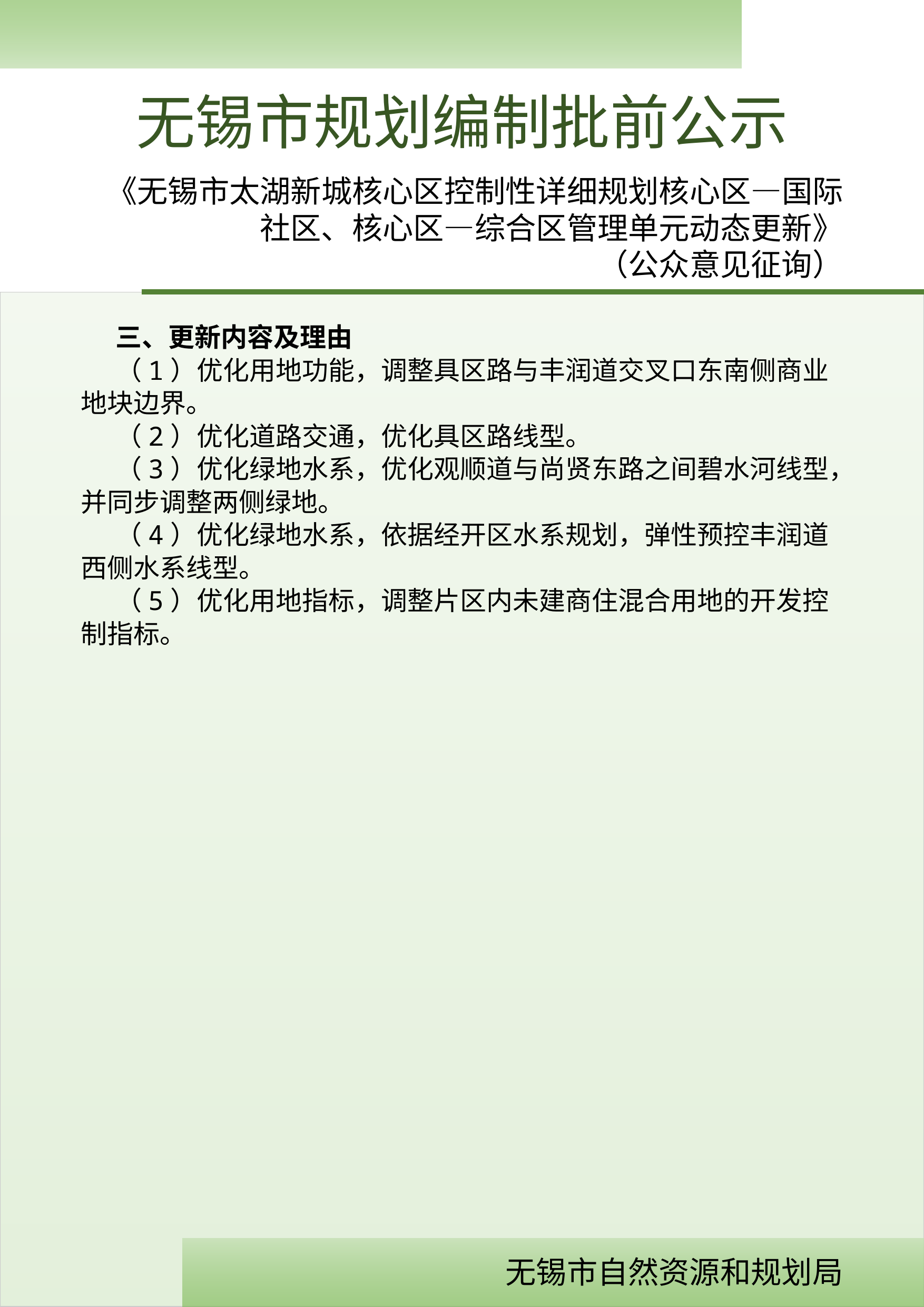

《无锡市太湖新城核心区控制性详细规划核心区—国际社区、核心区—综合区管理单元动态更新》
（公众意见征询）
三、更新内容及理由
（1）优化用地功能，调整具区路与丰润道交叉口东南侧商业地块边界。
（2）优化道路交通，优化具区路线型。
（3）优化绿地水系，优化观顺道与尚贤东路之间碧水河线型，并同步调整两侧绿地。
（4）优化绿地水系，依据经开区水系规划，弹性预控丰润道西侧水系线型。
（5）优化用地指标，调整片区内未建商住混合用地的开发控制指标。